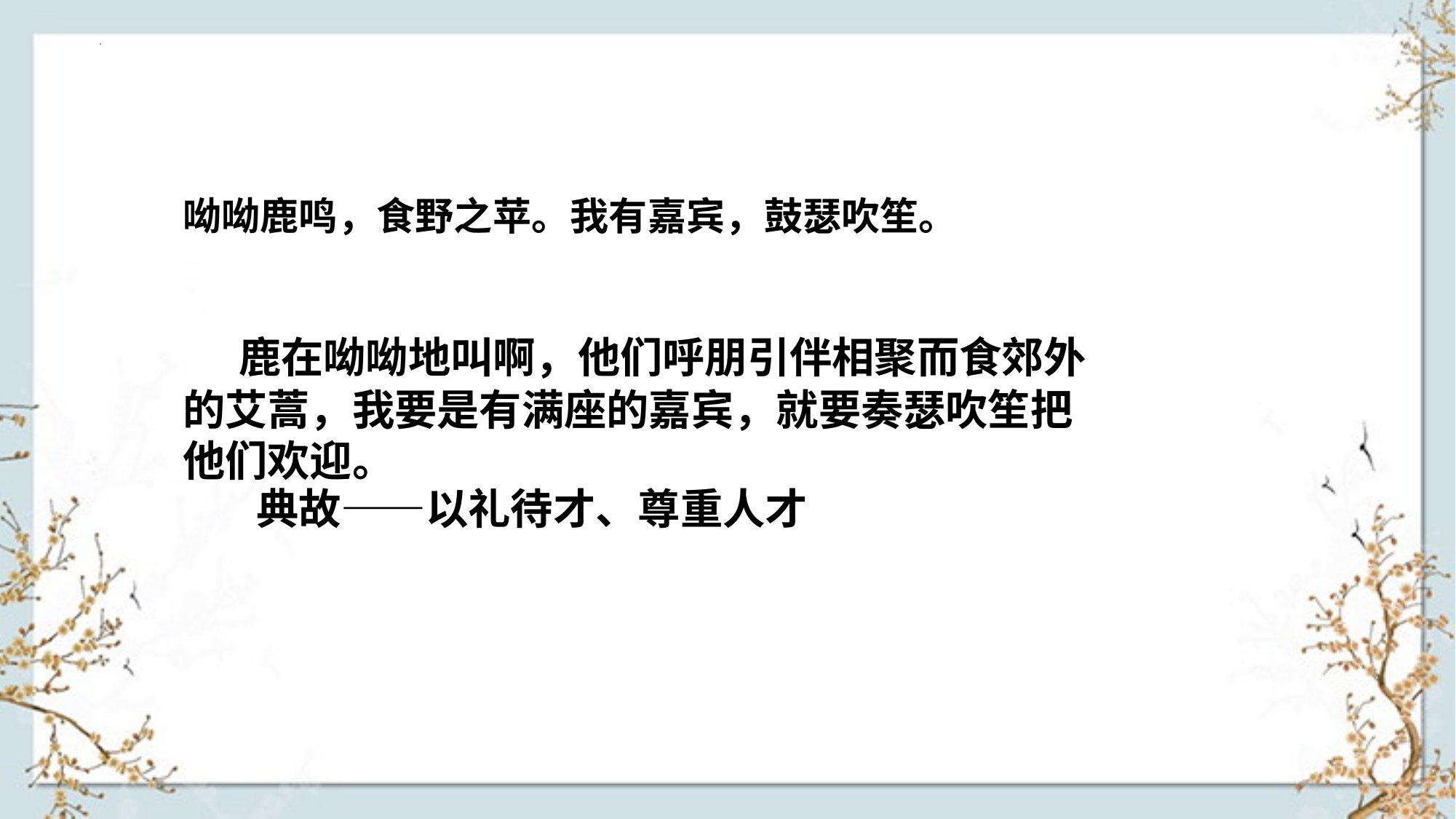

呦呦鹿鸣，食野之苹。我有嘉宾，鼓瑟吹笙。
    鹿在呦呦地叫啊，他们呼朋引伴相聚而食郊外的艾蒿，我要是有满座的嘉宾，就要奏瑟吹笙把他们欢迎。
典故——以礼待才、尊重人才